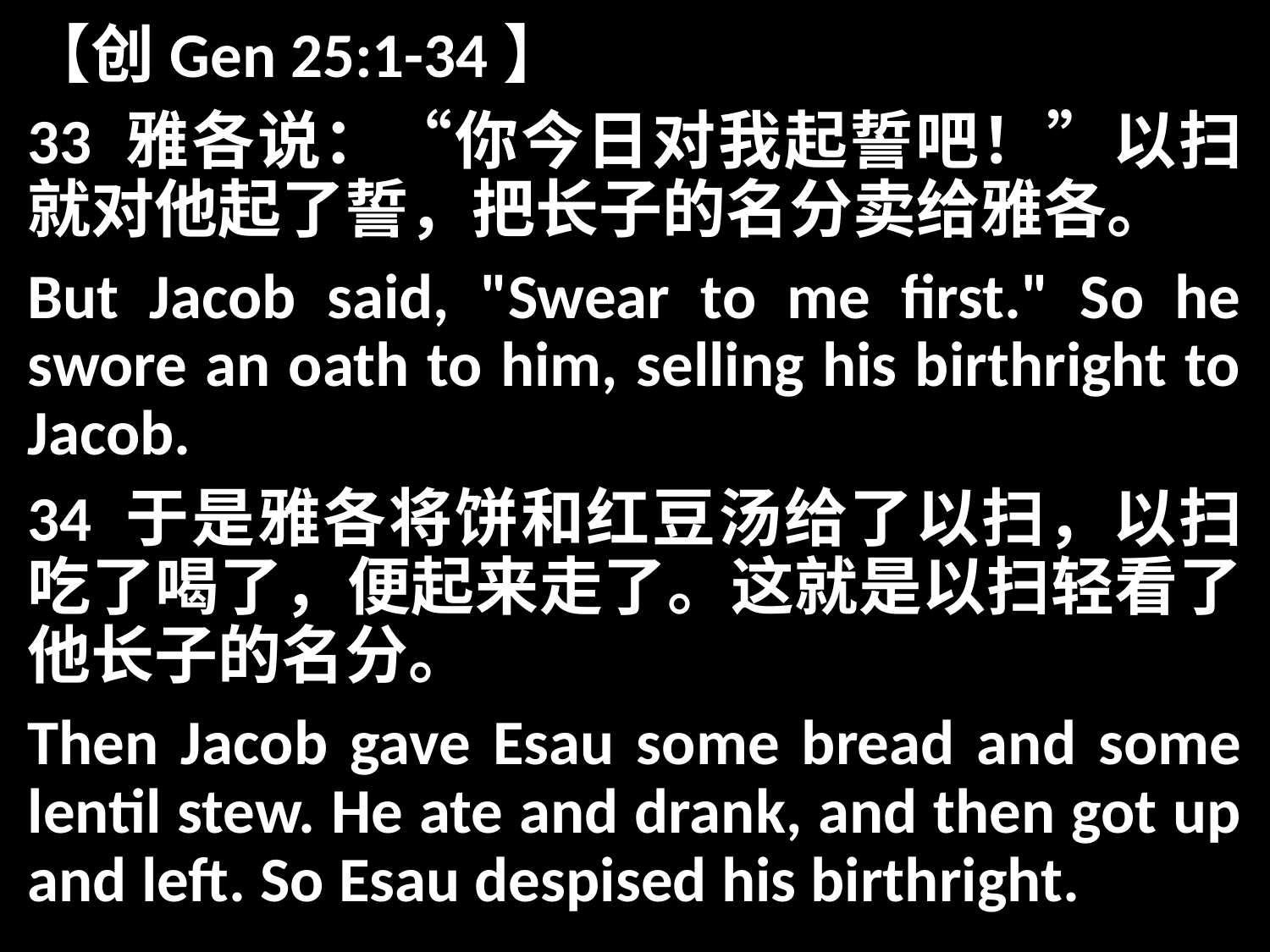

【创Gen 25:1-34】
33 雅各说：“你今日对我起誓吧！”以扫就对他起了誓，把长子的名分卖给雅各。
But Jacob said, "Swear to me first." So he swore an oath to him, selling his birthright to Jacob.
34 于是雅各将饼和红豆汤给了以扫，以扫吃了喝了，便起来走了。这就是以扫轻看了他长子的名分。
Then Jacob gave Esau some bread and some lentil stew. He ate and drank, and then got up and left. So Esau despised his birthright.